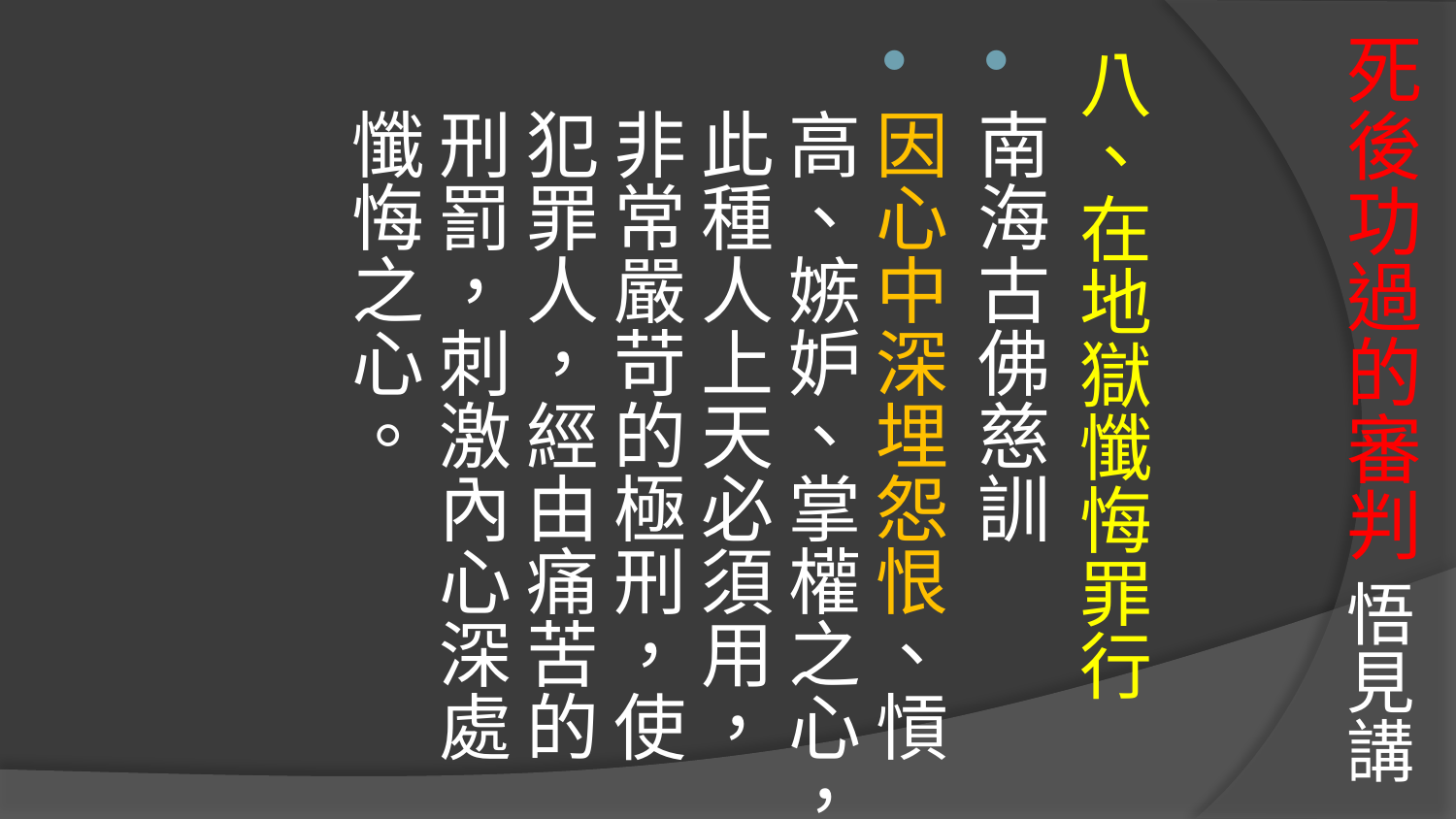

# 死後功過的審判 悟見講
八、在地獄懺悔罪行
南海古佛慈訓
因心中深埋怨恨、愩高、嫉妒、掌權之心，此種人上天必須用，非常嚴苛的極刑，使犯罪人，經由痛苦的刑罰，刺激內心深處懺悔之心。